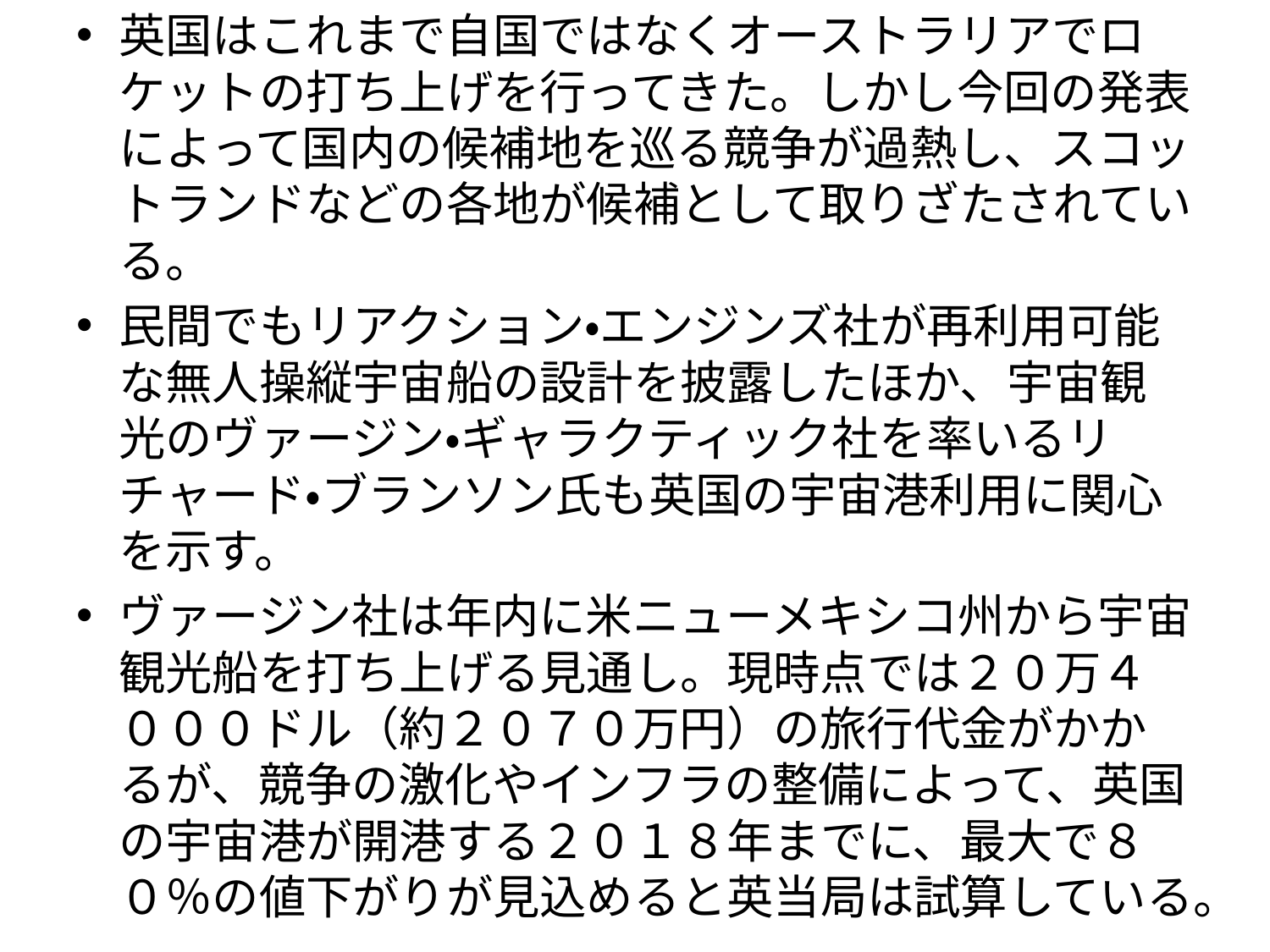

英国はこれまで自国ではなくオーストラリアでロケットの打ち上げを行ってきた。しかし今回の発表によって国内の候補地を巡る競争が過熱し、スコットランドなどの各地が候補として取りざたされている。
民間でもリアクション・エンジンズ社が再利用可能な無人操縦宇宙船の設計を披露したほか、宇宙観光のヴァージン・ギャラクティック社を率いるリチャード・ブランソン氏も英国の宇宙港利用に関心を示す。
ヴァージン社は年内に米ニューメキシコ州から宇宙観光船を打ち上げる見通し。現時点では２０万４０００ドル（約２０７０万円）の旅行代金がかかるが、競争の激化やインフラの整備によって、英国の宇宙港が開港する２０１８年までに、最大で８０％の値下がりが見込めると英当局は試算している。